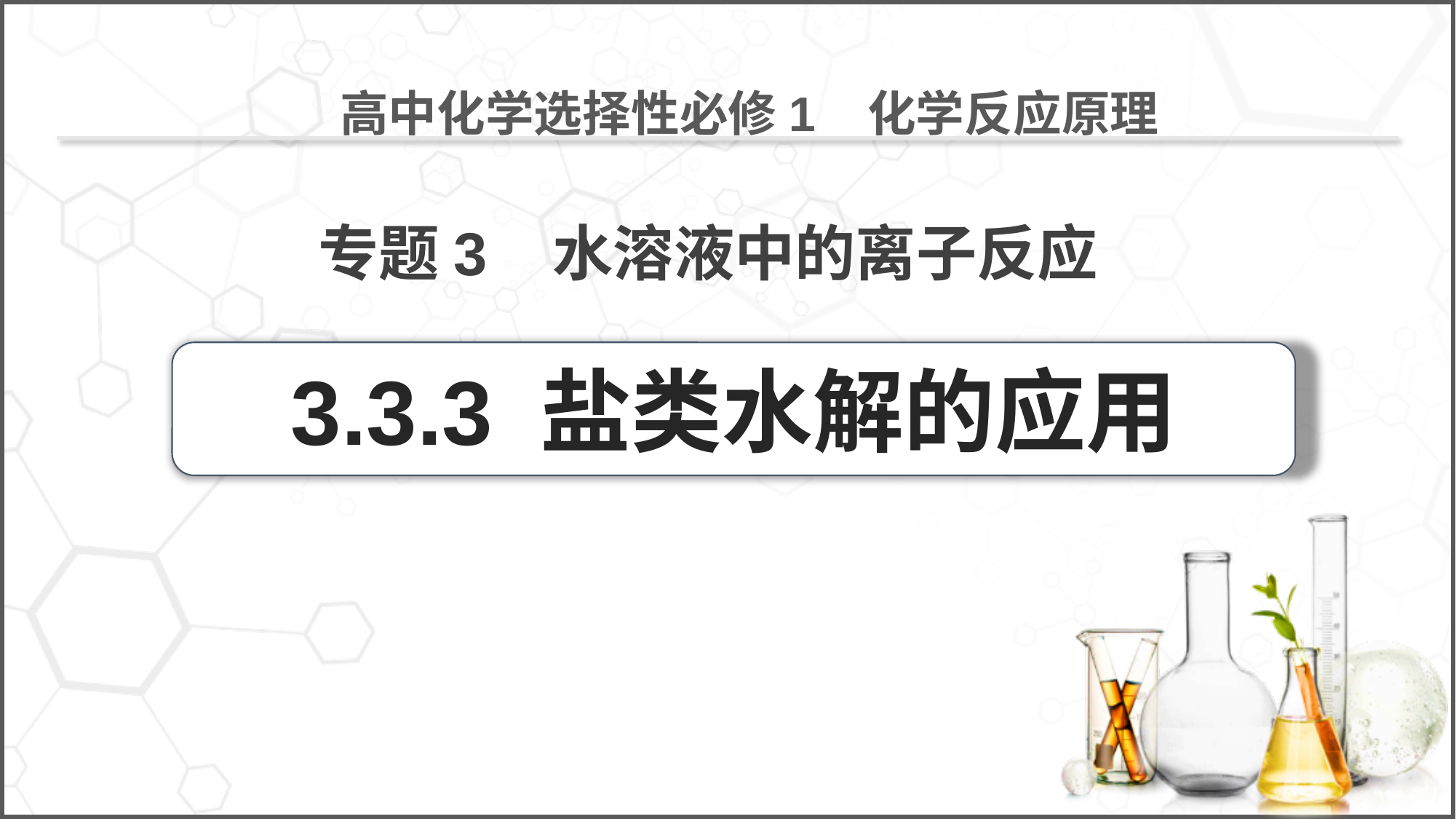

高中化学选择性必修1   化学反应原理
专题3   水溶液中的离子反应
3.3.3 盐类水解的应用